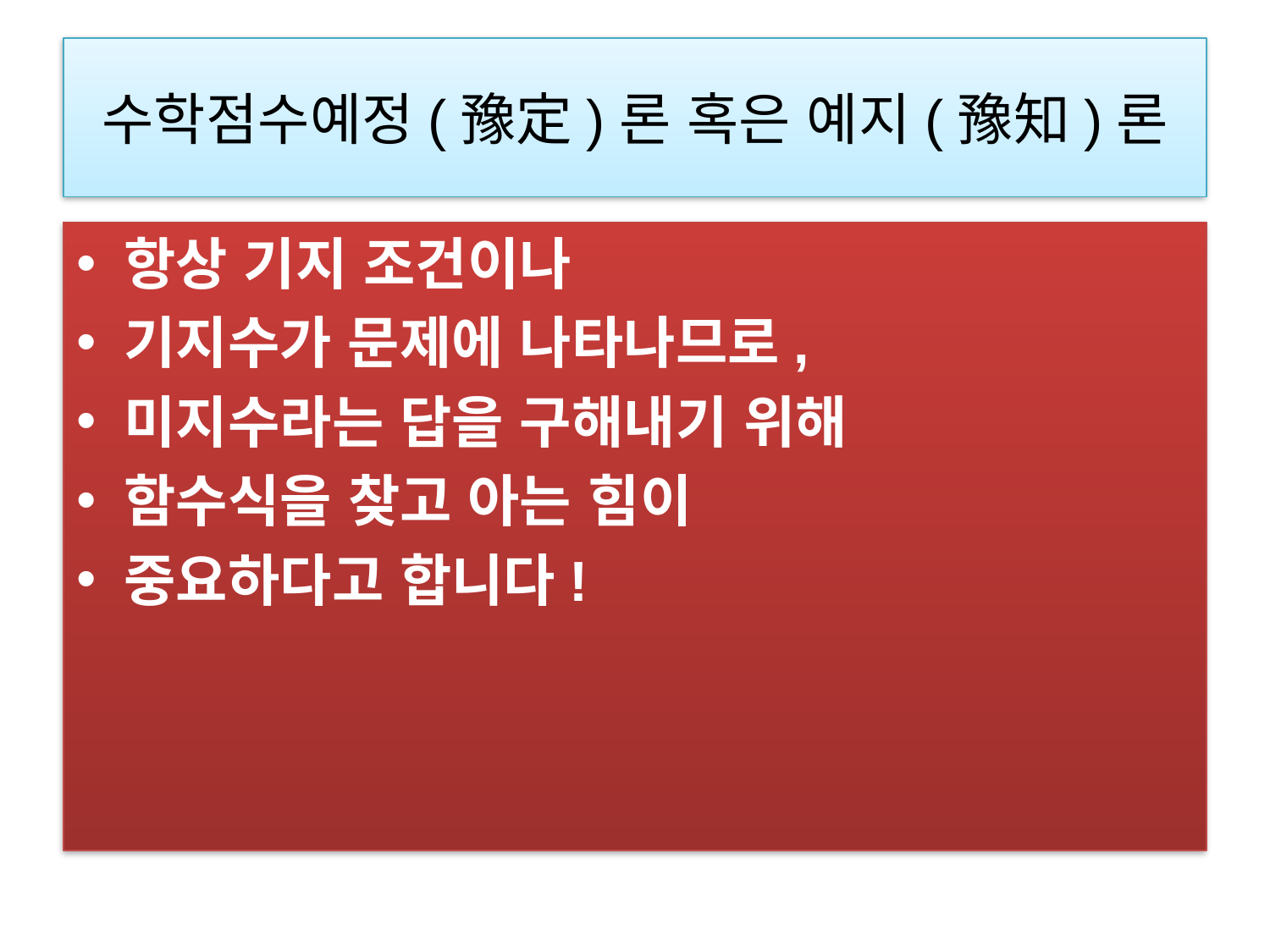

# 수학점수예정(豫定)론 혹은 예지(豫知)론
항상 기지 조건이나
기지수가 문제에 나타나므로,
미지수라는 답을 구해내기 위해
함수식을 찾고 아는 힘이
중요하다고 합니다!